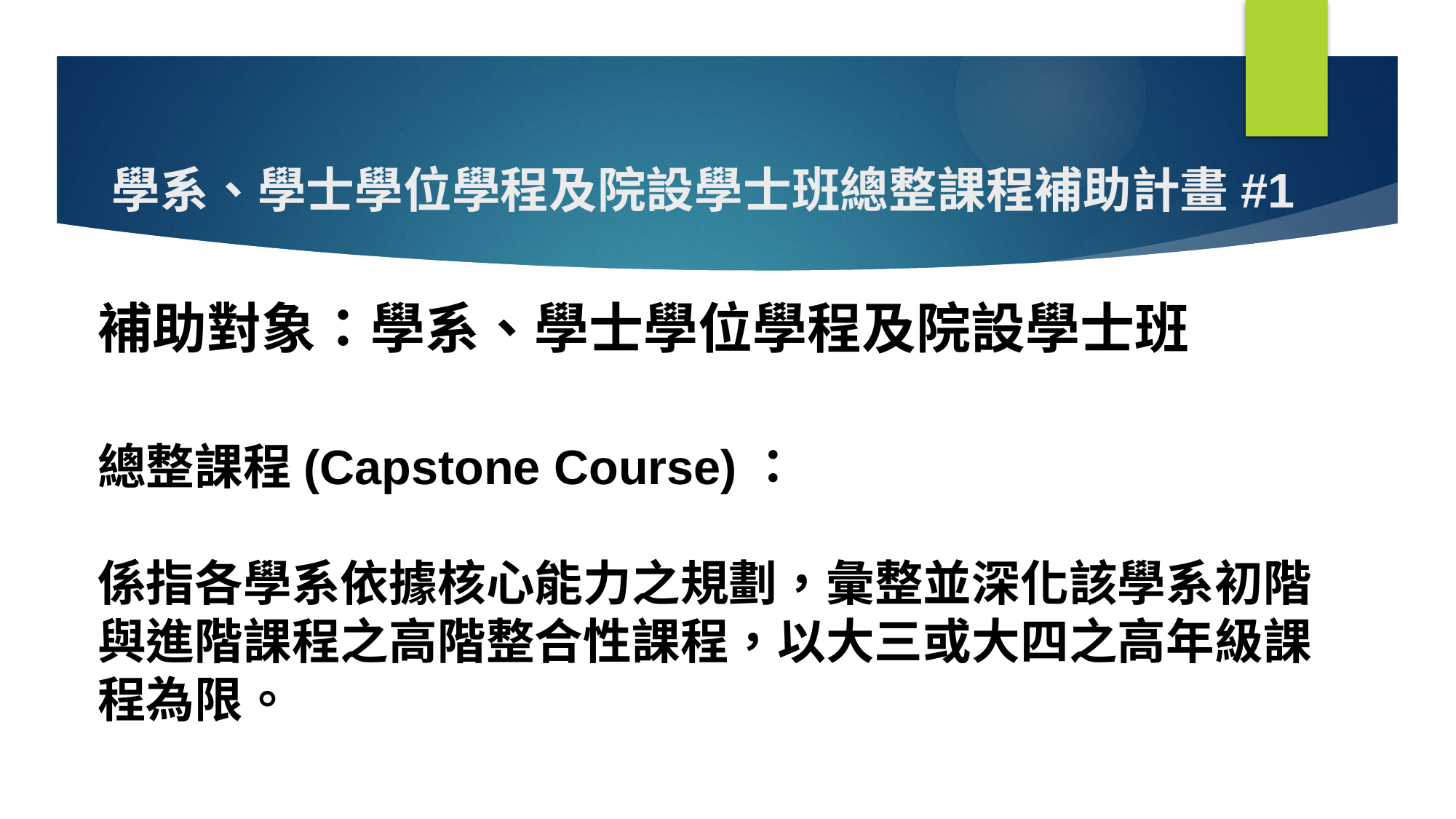

# 學系、學士學位學程及院設學士班總整課程補助計畫#1
補助對象：學系、學士學位學程及院設學士班
總整課程(Capstone Course)：

係指各學系依據核心能力之規劃，彙整並深化該學系初階與進階課程之高階整合性課程，以大三或大四之高年級課程為限。